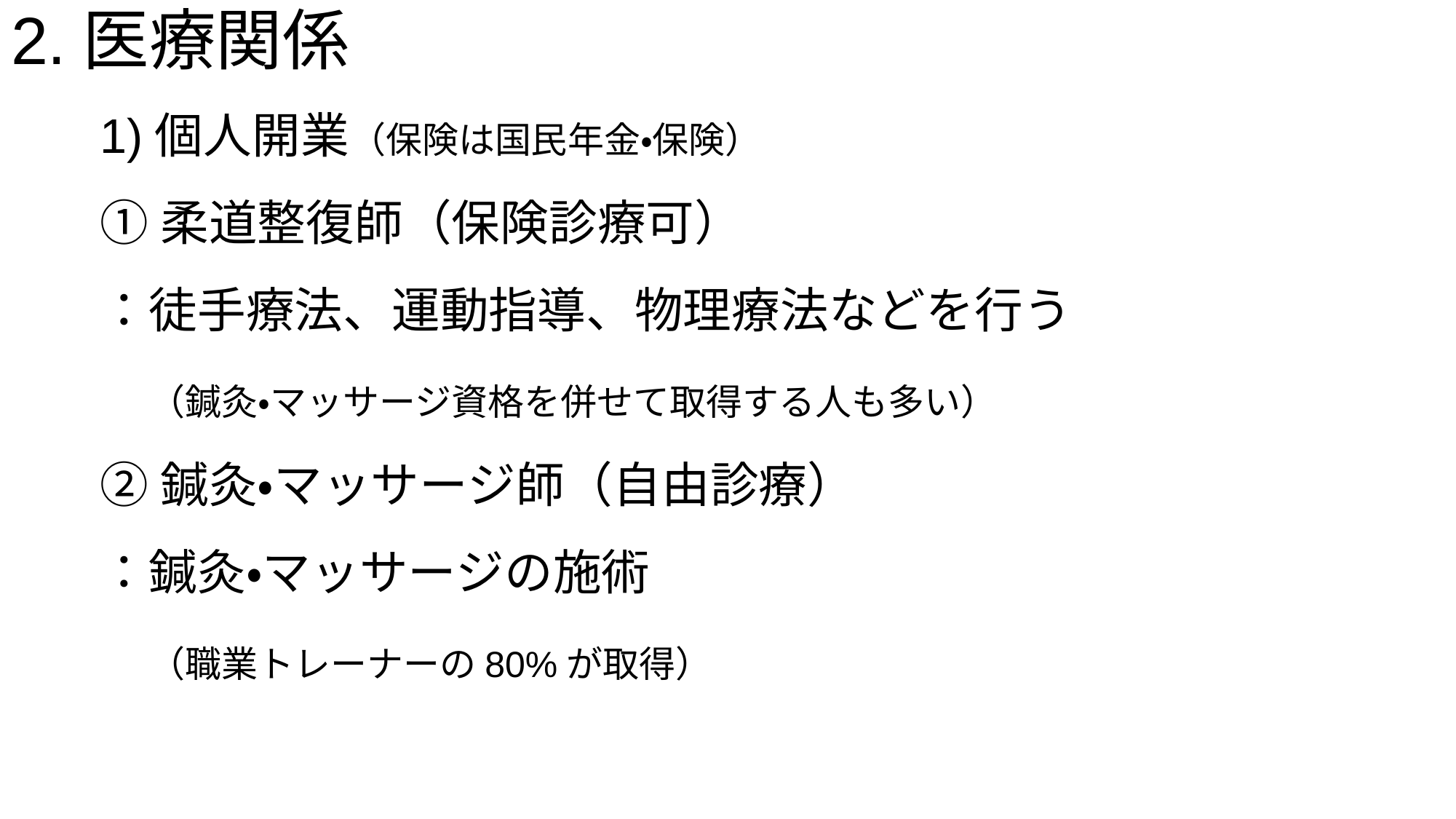

# 2.医療関係
1)個人開業（保険は国民年金・保険）
①柔道整復師（保険診療可）
：徒手療法、運動指導、物理療法などを行う
　（鍼灸・マッサージ資格を併せて取得する人も多い）
②鍼灸・マッサージ師（自由診療）
：鍼灸・マッサージの施術
　（職業トレーナーの80%が取得）